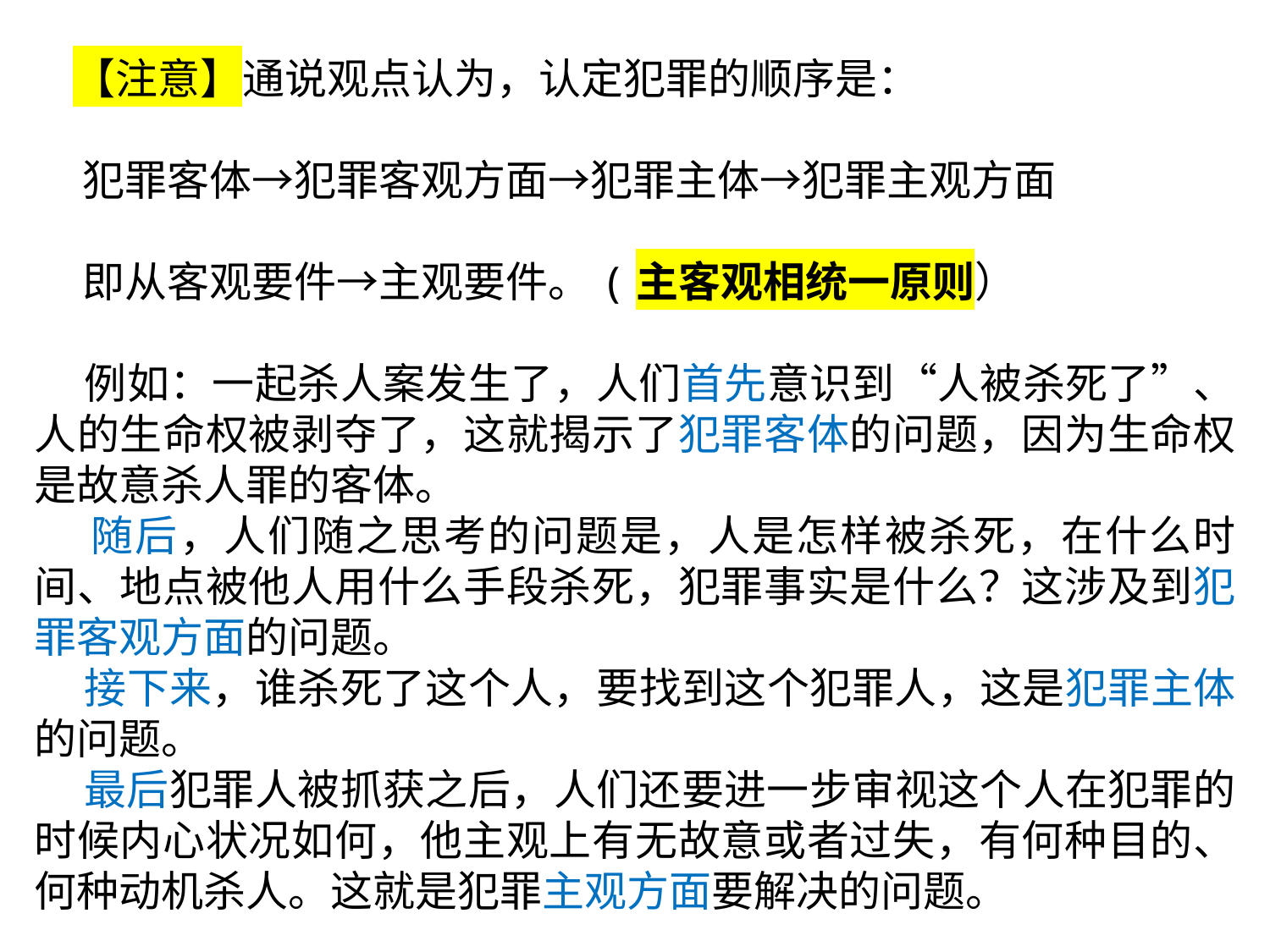

【注意】通说观点认为，认定犯罪的顺序是：

    犯罪客体→犯罪客观方面→犯罪主体→犯罪主观方面

    即从客观要件→主观要件。(主客观相统一原则）

    例如：一起杀人案发生了，人们首先意识到“人被杀死了”、人的生命权被剥夺了，这就揭示了犯罪客体的问题，因为生命权是故意杀人罪的客体。
    随后，人们随之思考的问题是，人是怎样被杀死，在什么时间、地点被他人用什么手段杀死，犯罪事实是什么？这涉及到犯罪客观方面的问题。
    接下来，谁杀死了这个人，要找到这个犯罪人，这是犯罪主体的问题。
    最后犯罪人被抓获之后，人们还要进一步审视这个人在犯罪的时候内心状况如何，他主观上有无故意或者过失，有何种目的、何种动机杀人。这就是犯罪主观方面要解决的问题。